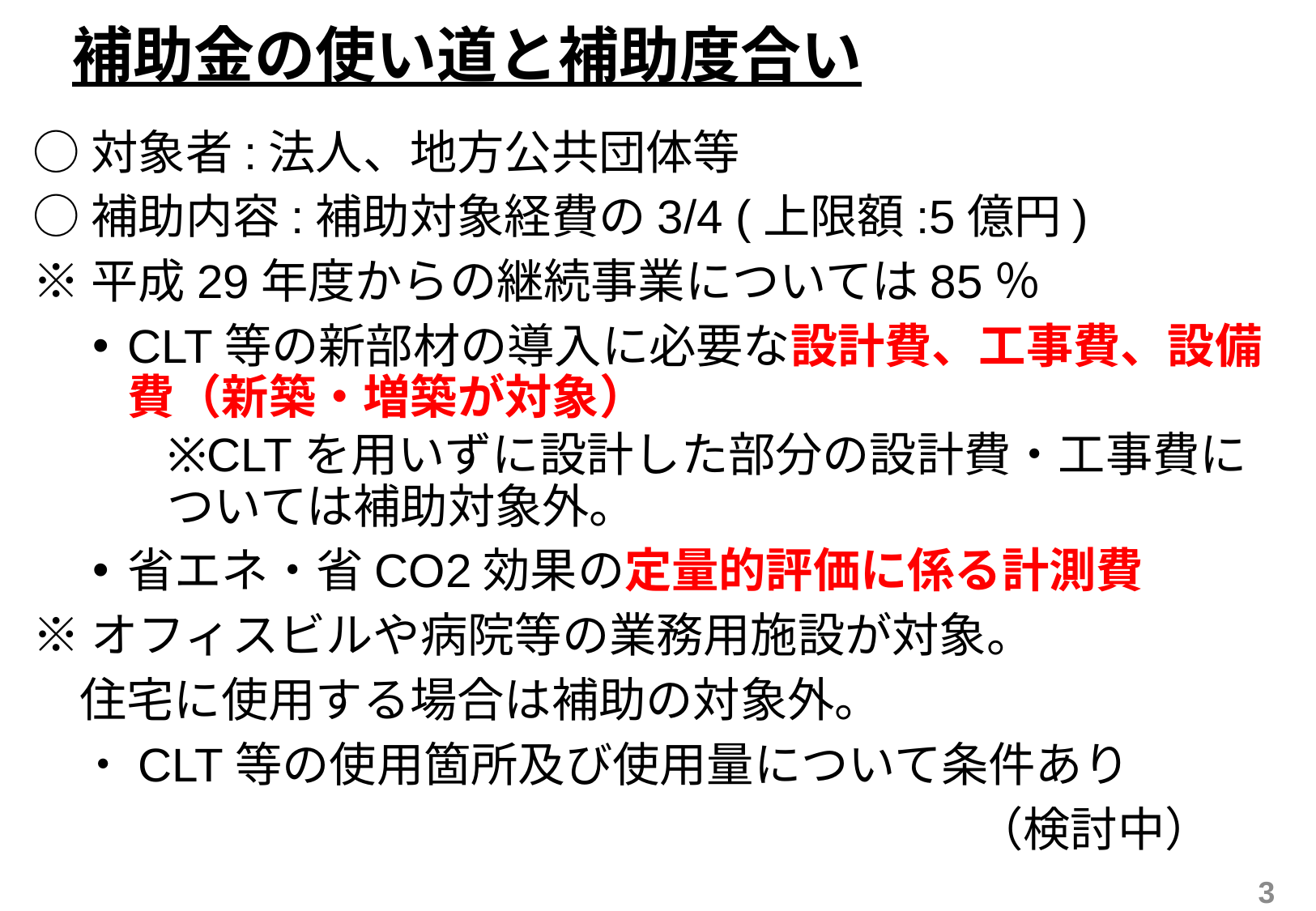

# 補助金の使い道と補助度合い
○対象者:法人、地方公共団体等
○補助内容:補助対象経費の3/4 (上限額:5億円)
※平成29年度からの継続事業については85％
CLT等の新部材の導入に必要な設計費、工事費、設備費（新築・増築が対象）
※CLTを用いずに設計した部分の設計費・工事費については補助対象外。
省エネ・省CO2効果の定量的評価に係る計測費
※オフィスビルや病院等の業務用施設が対象。
　住宅に使用する場合は補助の対象外。
　・CLT等の使用箇所及び使用量について条件あり
　　　　　　　　　　　　　　　　　　　　（検討中）
3